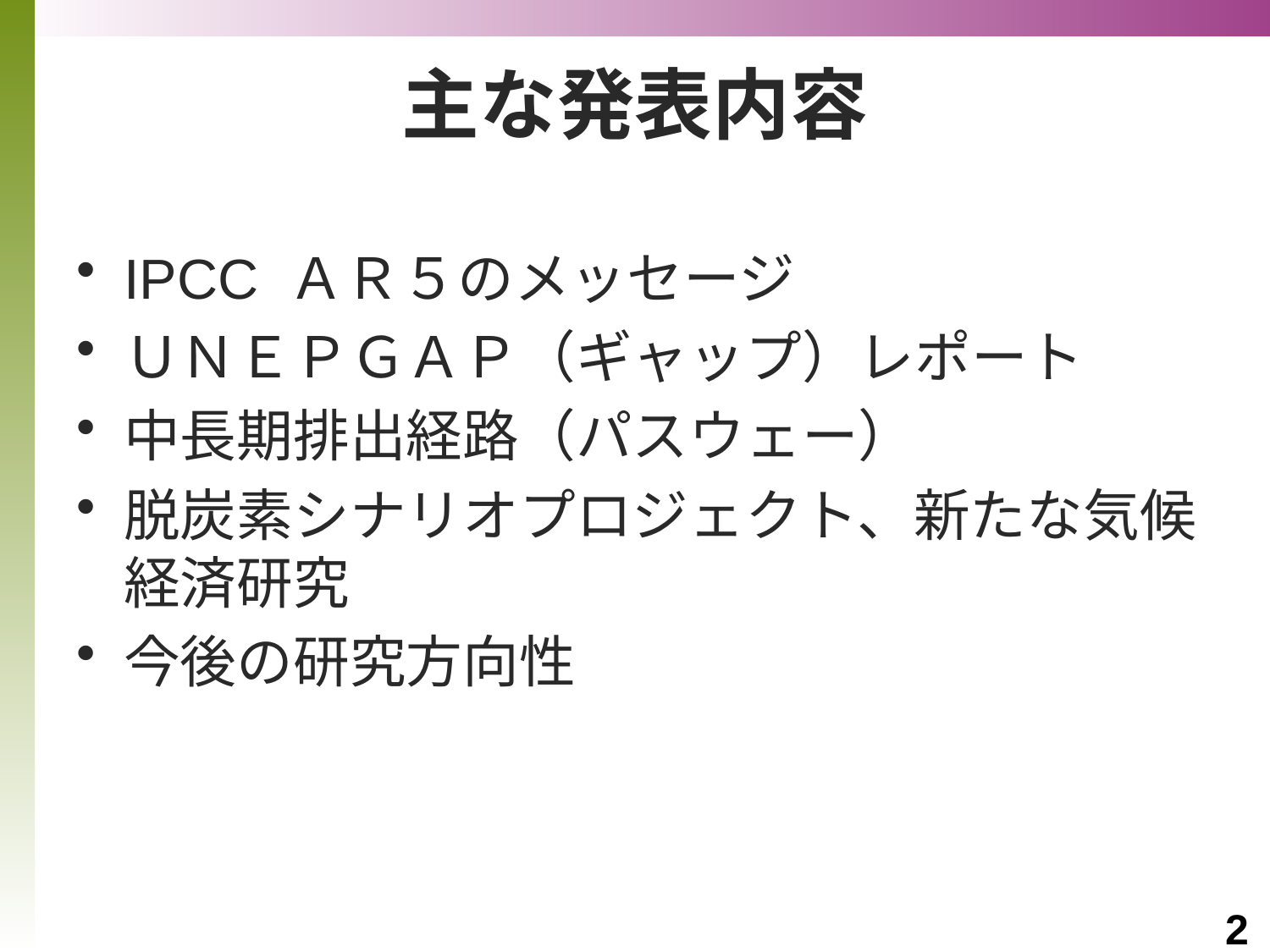

# 主な発表内容
IPCC ＡＲ５のメッセージ
ＵＮＥＰＧＡＰ（ギャップ）レポート
中長期排出経路（パスウェー）
脱炭素シナリオプロジェクト、新たな気候経済研究
今後の研究方向性
2